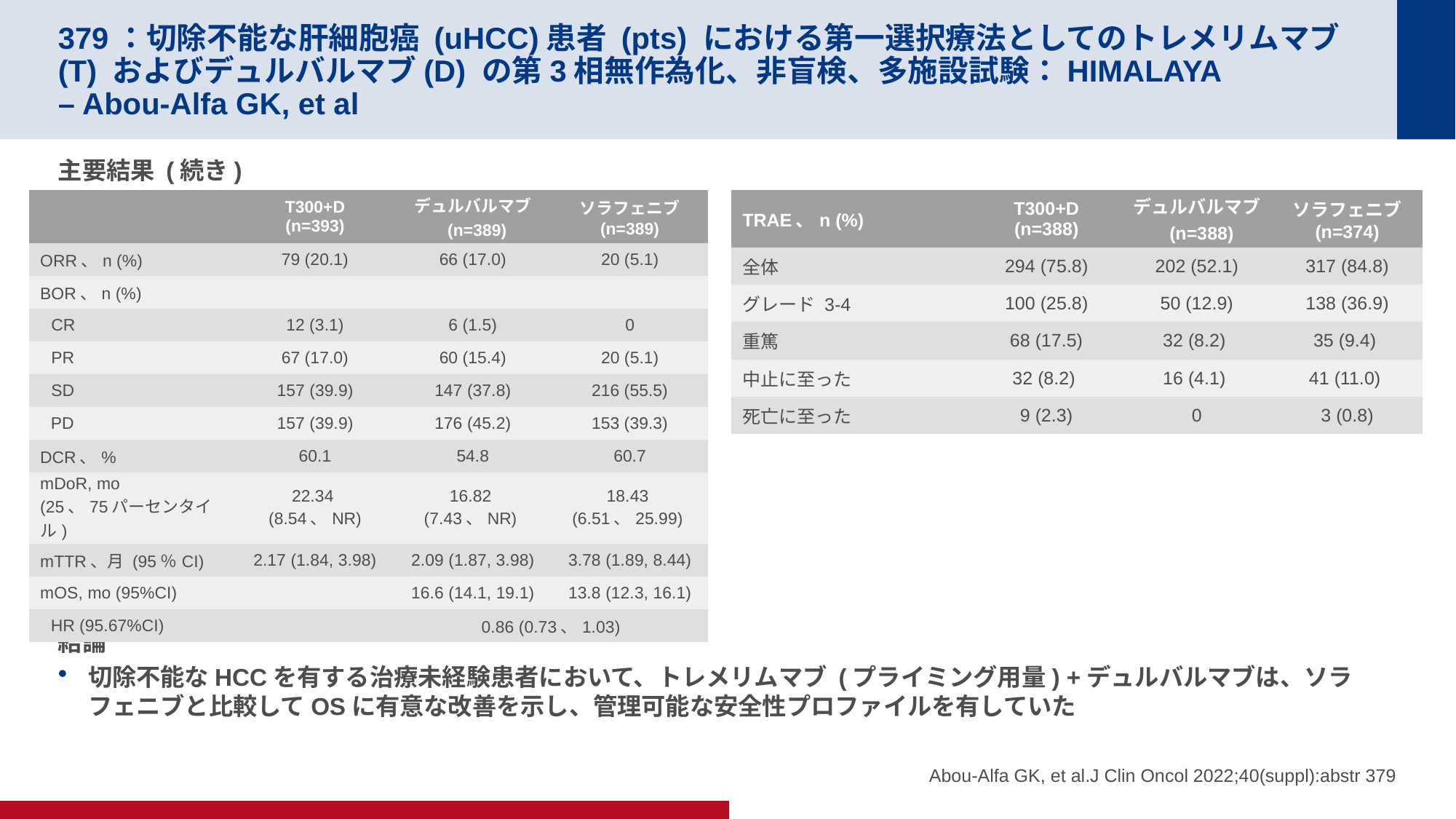

# 379：切除不能な肝細胞癌 (uHCC)患者 (pts) における第一選択療法としてのトレメリムマブ(T) およびデュルバルマブ(D) の第3相無作為化、非盲検、多施設試験：HIMALAYA – Abou-Alfa GK, et al
主要結果 (続き)
結論
切除不能なHCCを有する治療未経験患者において、トレメリムマブ (プライミング用量) +デュルバルマブは、ソラフェニブと比較してOSに有意な改善を示し、管理可能な安全性プロファイルを有していた
|  | T300+D (n=393) | デュルバルマブ (n=389) | ソラフェニブ (n=389) |
| --- | --- | --- | --- |
| ORR、n (%) | 79 (20.1) | 66 (17.0) | 20 (5.1) |
| BOR、n (%) |  |  |  |
| CR | 12 (3.1) | 6 (1.5) | 0 |
| PR | 67 (17.0) | 60 (15.4) | 20 (5.1) |
| SD | 157 (39.9) | 147 (37.8) | 216 (55.5) |
| PD | 157 (39.9) | 176 (45.2) | 153 (39.3) |
| DCR、% | 60.1 | 54.8 | 60.7 |
| mDoR, mo (25、75パーセンタイル) | 22.34 (8.54、NR) | 16.82 (7.43、NR) | 18.43 (6.51、25.99) |
| mTTR、月 (95％CI) | 2.17 (1.84, 3.98) | 2.09 (1.87, 3.98) | 3.78 (1.89, 8.44) |
| mOS, mo (95%CI) |  | 16.6 (14.1, 19.1) | 13.8 (12.3, 16.1) |
| HR (95.67%CI) |  | 0.86 (0.73、1.03) |  |
| TRAE、n (%) | T300+D (n=388) | デュルバルマブ (n=388) | ソラフェニブ (n=374) |
| --- | --- | --- | --- |
| 全体 | 294 (75.8) | 202 (52.1) | 317 (84.8) |
| グレード 3-4 | 100 (25.8) | 50 (12.9) | 138 (36.9) |
| 重篤 | 68 (17.5) | 32 (8.2) | 35 (9.4) |
| 中止に至った | 32 (8.2) | 16 (4.1) | 41 (11.0) |
| 死亡に至った | 9 (2.3) | 0 | 3 (0.8) |
Abou-Alfa GK, et al.J Clin Oncol 2022;40(suppl):abstr 379